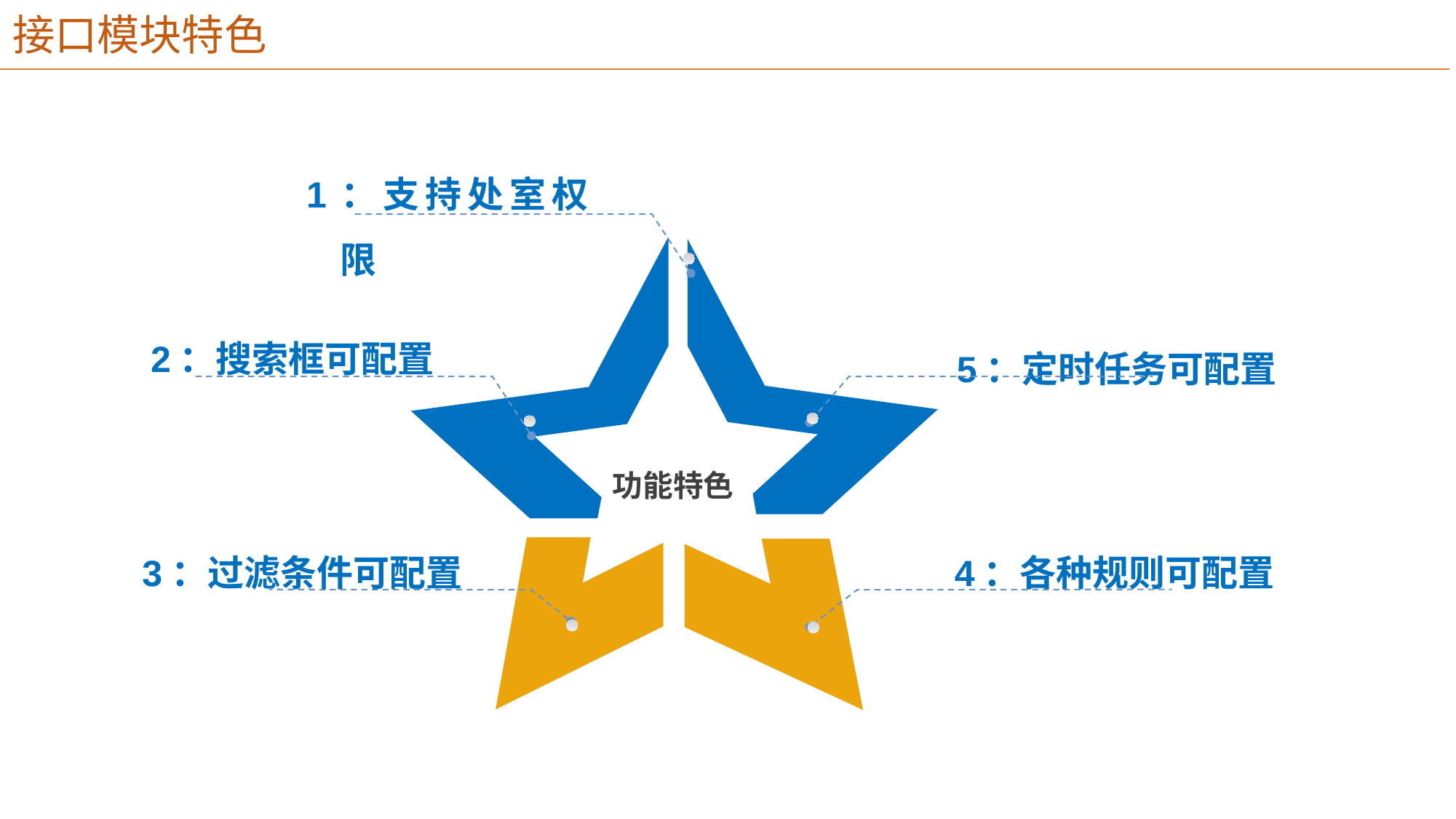

# 接口模块特色
1：支持处室权限

2：搜索框可配置
5：定时任务可配置

功能特色

3：过滤条件可配置
4：各种规则可配置